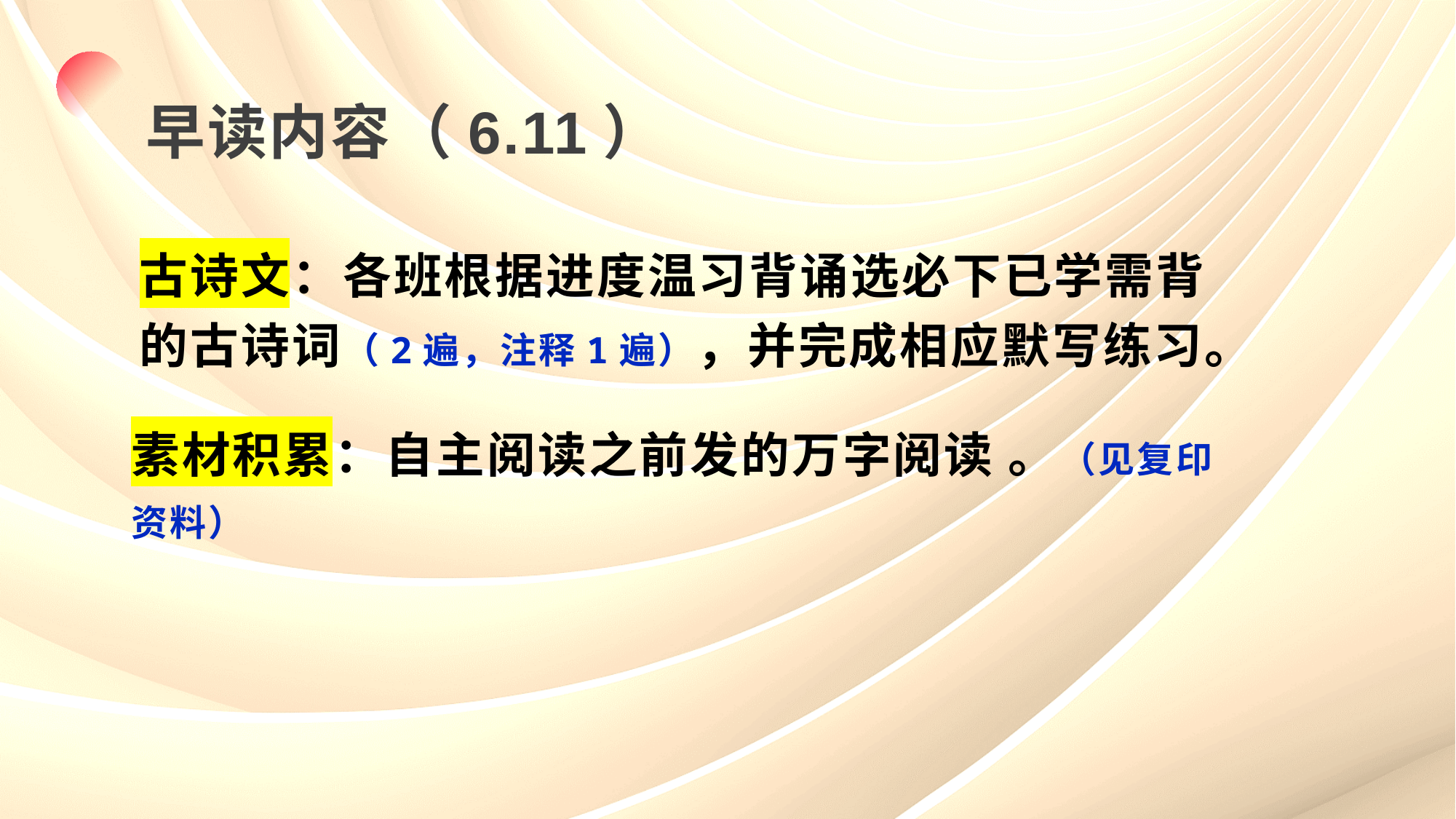

早读内容（6.11）
古诗文：各班根据进度温习背诵选必下已学需背的古诗词（2遍，注释1遍），并完成相应默写练习。
素材积累：自主阅读之前发的万字阅读 。（见复印资料）